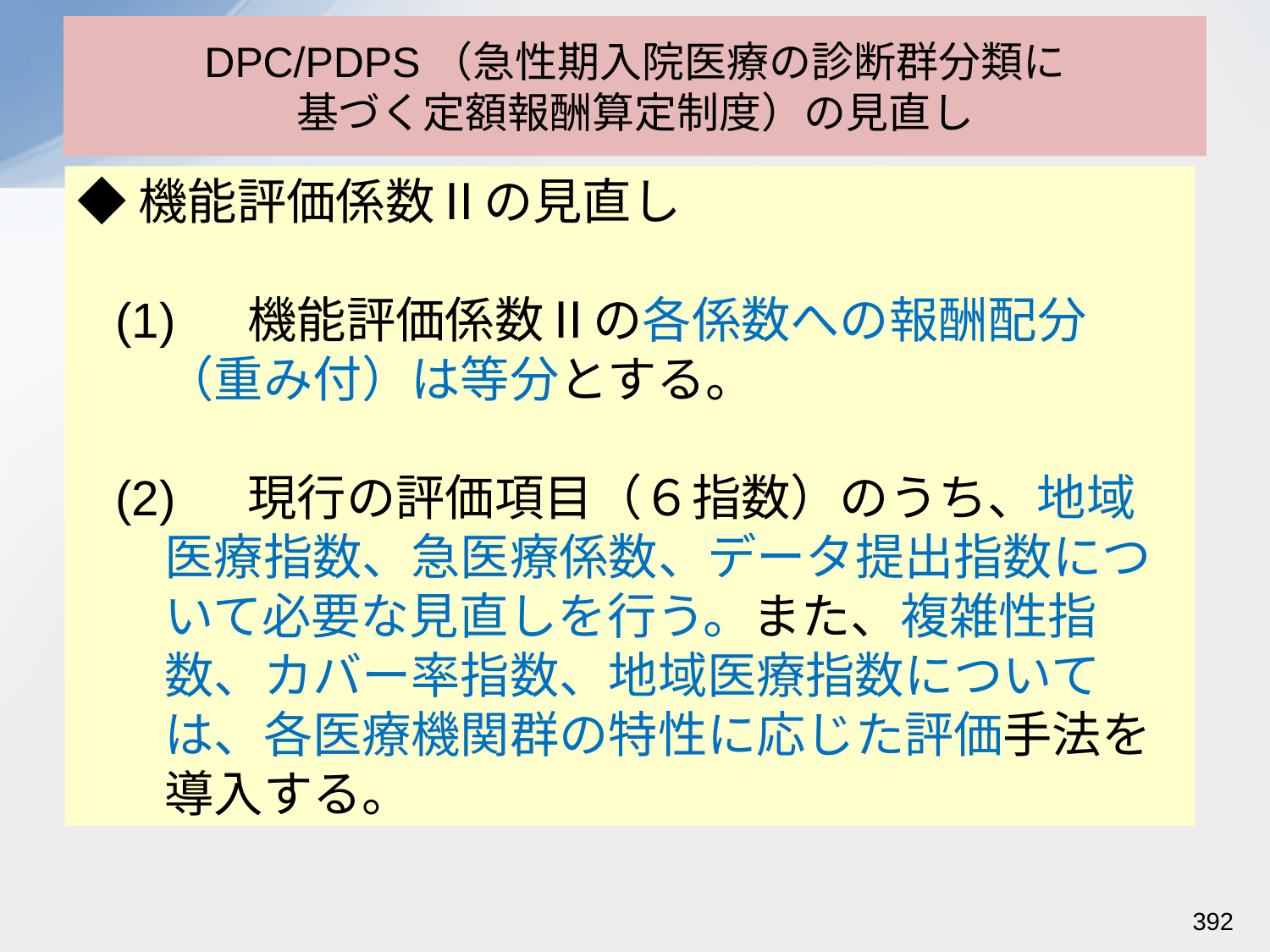

# DPC/PDPS（急性期入院医療の診断群分類に 基づく定額報酬算定制度）の見直し
◆機能評価係数Ⅱの見直し

(1)　 機能評価係数Ⅱの各係数への報酬配分（重み付）は等分とする。

(2)　 現行の評価項目（６指数）のうち、地域医療指数、急医療係数、データ提出指数について必要な見直しを行う。また、複雑性指数、カバー率指数、地域医療指数については、各医療機関群の特性に応じた評価手法を導入する。
392